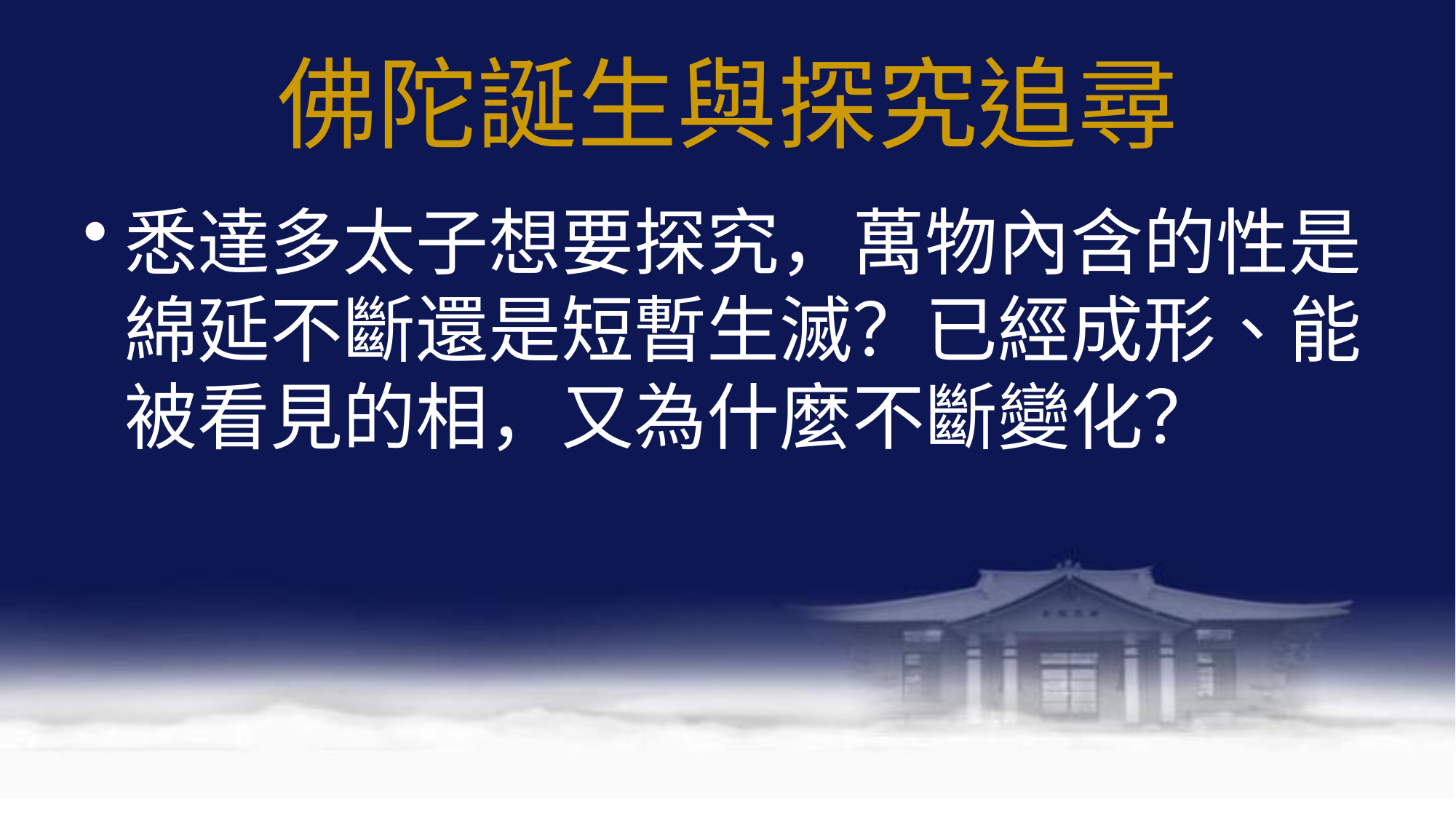

# 佛陀誕生與探究追尋
悉達多太子想要探究，萬物內含的性是綿延不斷還是短暫生滅？已經成形、能被看見的相，又為什麼不斷變化？